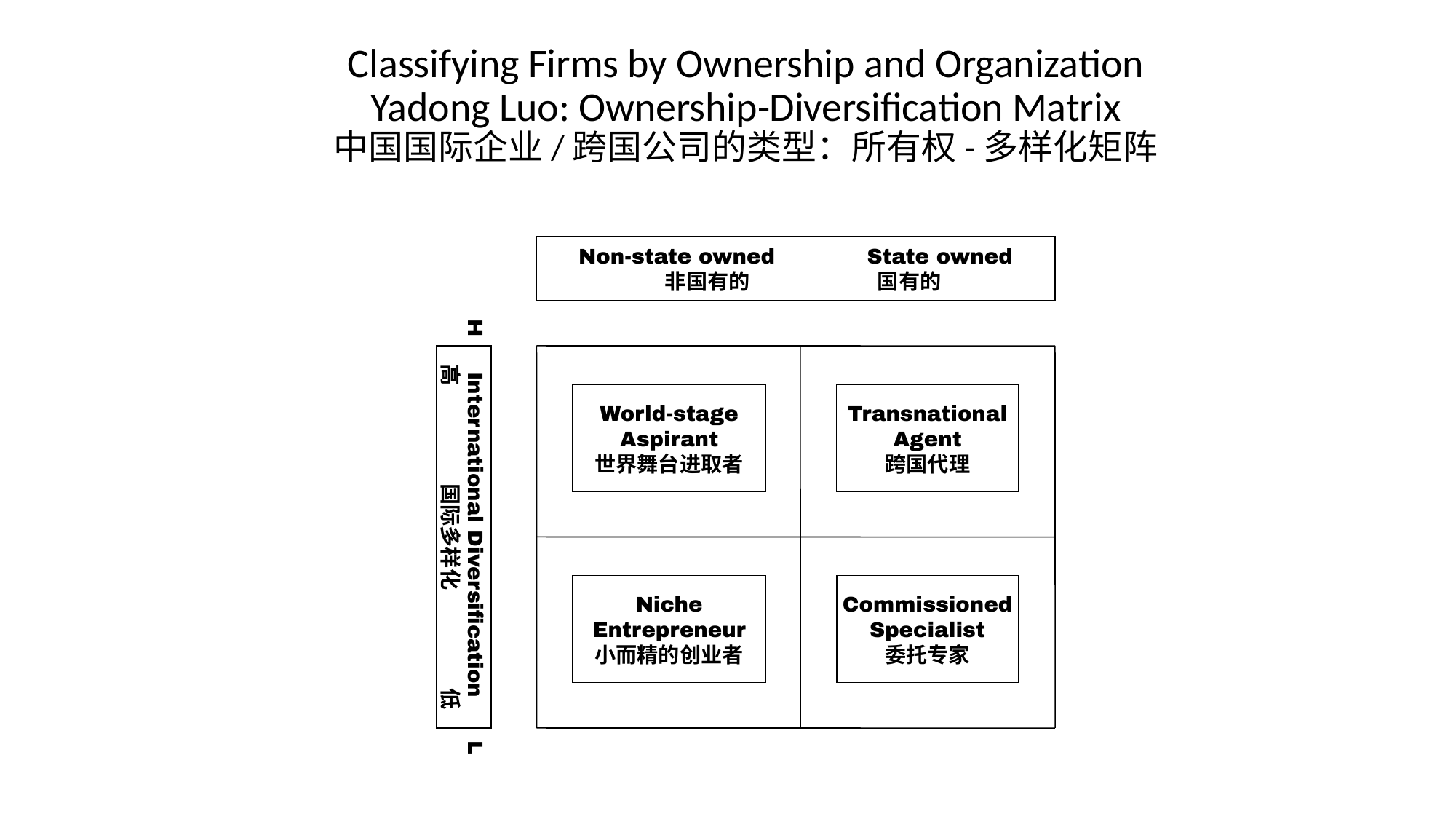

Classifying Firms by Ownership and Organization
Yadong Luo: Ownership-Diversification Matrix
中国国际企业/跨国公司的类型：所有权-多样化矩阵
Non-state owned             State owned
  非国有的                          国有的
H     International Diversification      L
 高                    国际多样化                    低

World-stage
Aspirant
世界舞台进取者
Transnational
Agent
跨国代理

Niche
Entrepreneur
小而精的创业者
Commissioned
Specialist
委托专家